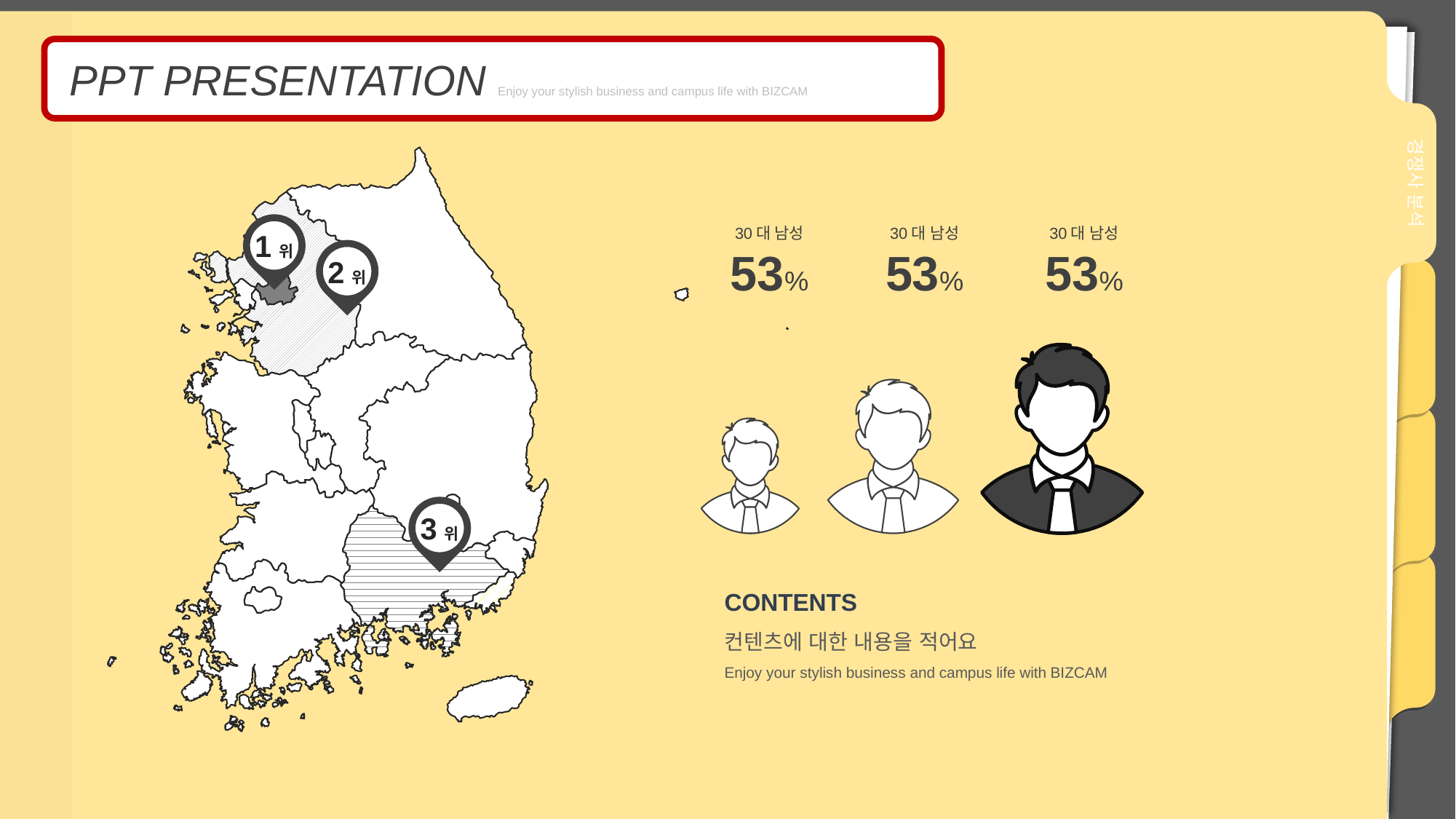

PPT PRESENTATION Enjoy your stylish business and campus life with BIZCAM

경쟁사 분석

1위

2위

3위

30대 남성
53%
30대 남성
53%
30대 남성
53%

CONTENTS
컨텐츠에 대한 내용을 적어요
Enjoy your stylish business and campus life with BIZCAM